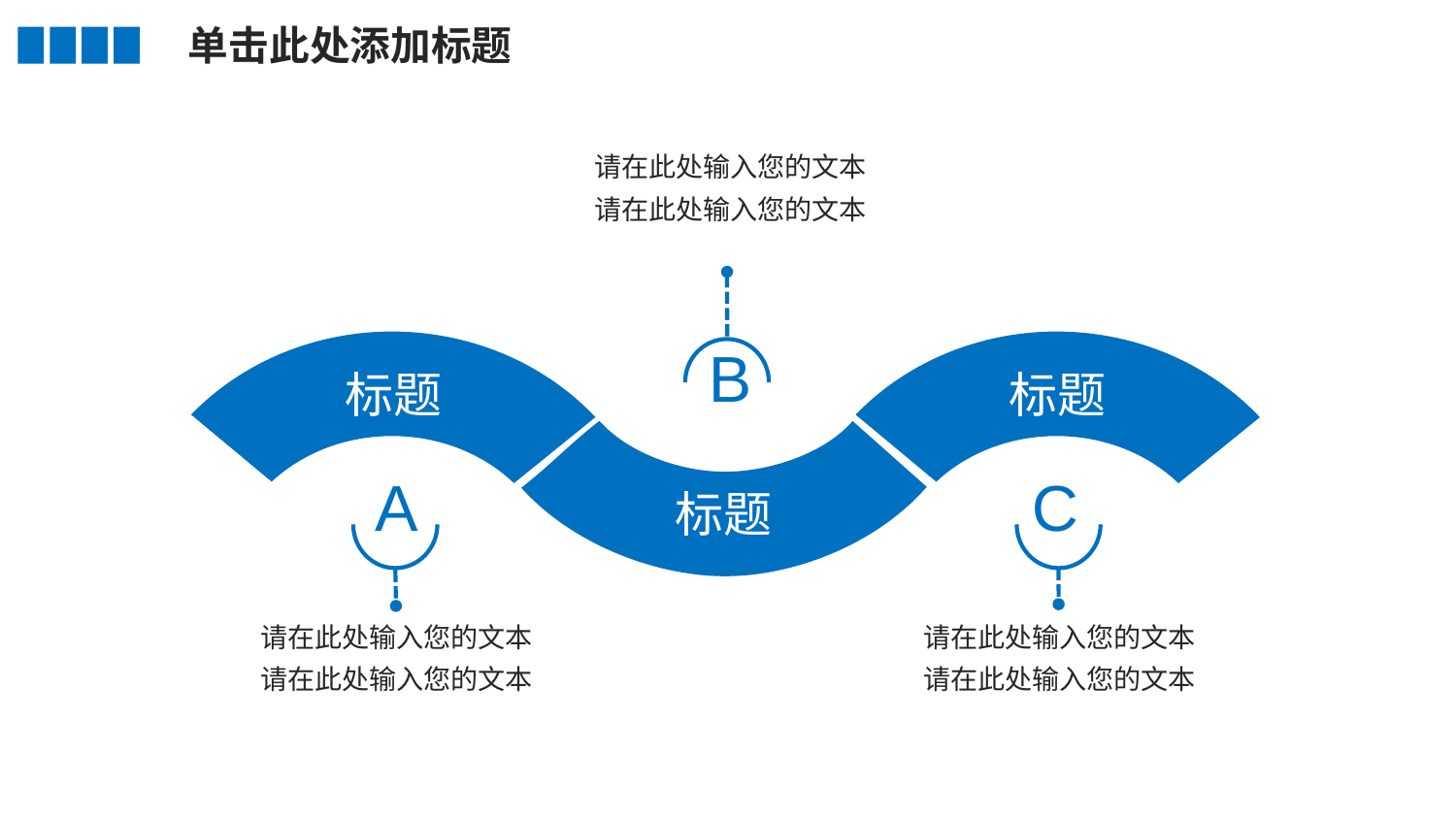

单击此处添加标题

请在此处输入您的文本
请在此处输入您的文本

标题
标题
B
标题
A
C

请在此处输入您的文本
请在此处输入您的文本
请在此处输入您的文本
请在此处输入您的文本